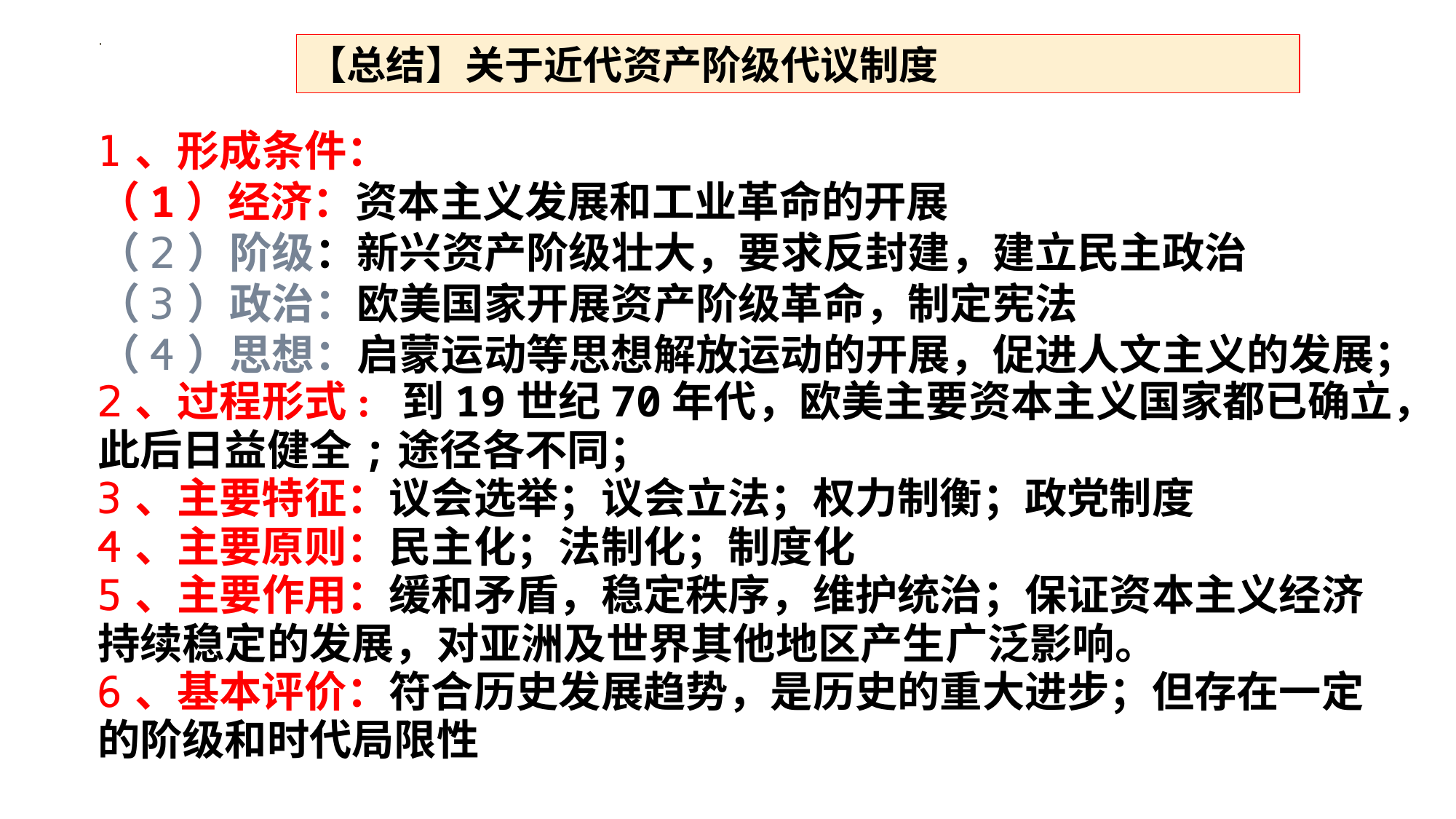

【总结】关于近代资产阶级代议制度
1、形成条件：
（1）经济：资本主义发展和工业革命的开展
（2）阶级：新兴资产阶级壮大，要求反封建，建立民主政治
（3）政治：欧美国家开展资产阶级革命，制定宪法
（4）思想：启蒙运动等思想解放运动的开展，促进人文主义的发展；
2、过程形式:  到19世纪70年代，欧美主要资本主义国家都已确立，此后日益健全;途径各不同；
3、主要特征：议会选举；议会立法；权力制衡；政党制度
4、主要原则：民主化；法制化；制度化
5、主要作用：缓和矛盾，稳定秩序，维护统治；保证资本主义经济持续稳定的发展，对亚洲及世界其他地区产生广泛影响。
6、基本评价：符合历史发展趋势，是历史的重大进步；但存在一定的阶级和时代局限性